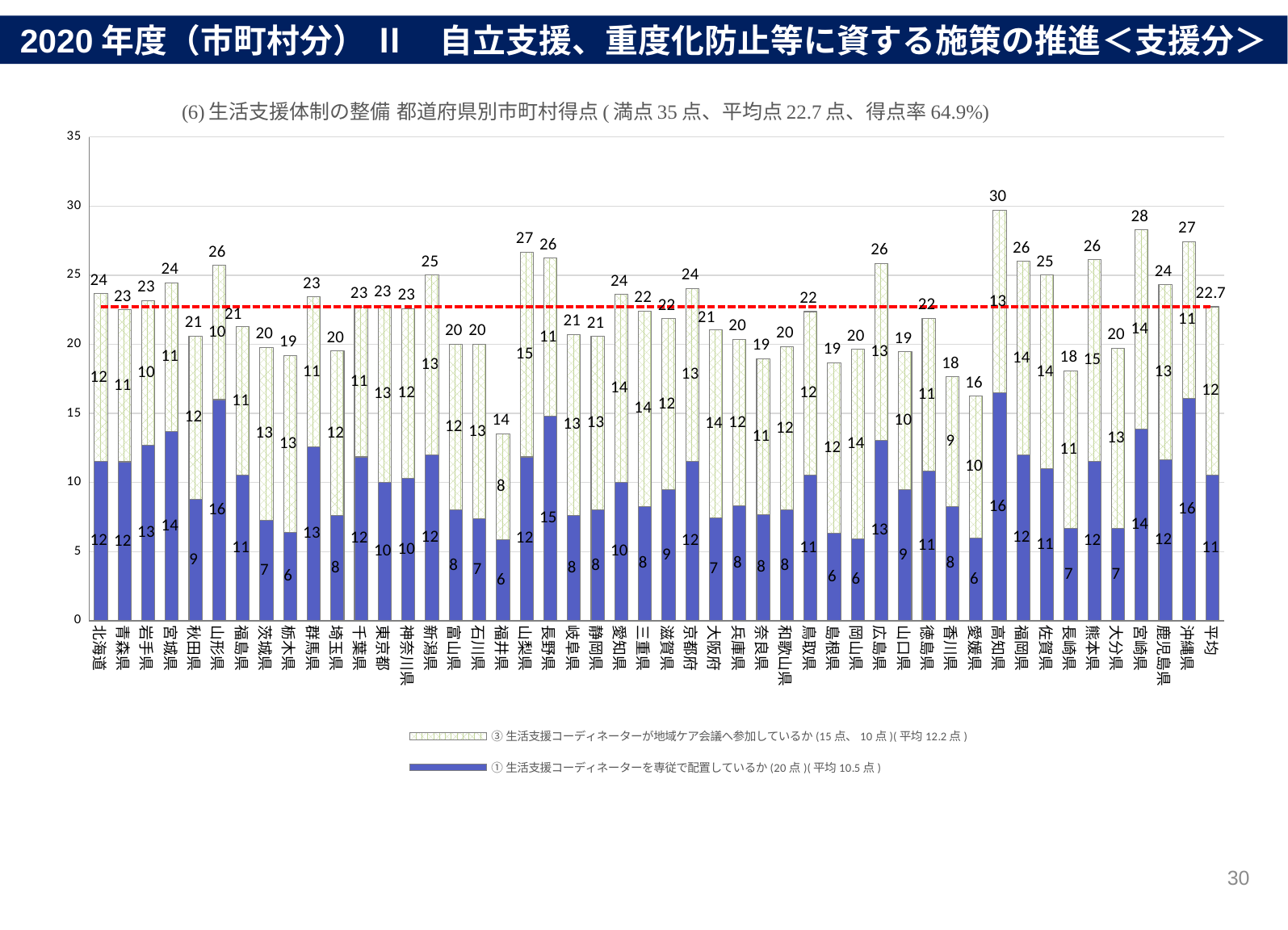

2020年度（市町村分） Ⅱ　自立支援、重度化防止等に資する施策の推進＜支援分＞

### Chart

| Category | ①生活支援コーディネーターを専従で配置しているか(20点)(平均10.5点) | ③生活支援コーディネーターが地域ケア会議へ参加しているか(15点、10点)(平均12.2点) | 合計 | 平均 |
|---|---|---|---|---|
| 北海道 | 11.508379888268156 | 12.150837988826815 | 23.65921787709497 | 22.716829408385983 |
| 青森県 | 11.5 | 11.0 | 22.5 | 22.716829408385983 |
| 岩手県 | 12.727272727272727 | 10.454545454545455 | 23.18181818181818 | 22.716829408385983 |
| 宮城県 | 13.714285714285714 | 10.714285714285714 | 24.428571428571427 | 22.716829408385983 |
| 秋田県 | 8.8 | 11.8 | 20.6 | 22.716829408385983 |
| 山形県 | 16.0 | 9.714285714285714 | 25.714285714285715 | 22.716829408385983 |
| 福島県 | 10.508474576271187 | 10.76271186440678 | 21.271186440677965 | 22.716829408385983 |
| 茨城県 | 7.2727272727272725 | 12.5 | 19.772727272727273 | 22.716829408385983 |
| 栃木県 | 6.4 | 12.8 | 19.200000000000003 | 22.716829408385983 |
| 群馬県 | 12.571428571428571 | 10.857142857142858 | 23.42857142857143 | 22.716829408385983 |
| 埼玉県 | 7.619047619047619 | 11.904761904761905 | 19.523809523809526 | 22.716829408385983 |
| 千葉県 | 11.851851851851851 | 10.833333333333334 | 22.685185185185183 | 22.716829408385983 |
| 東京都 | 10.0 | 12.82258064516129 | 22.82258064516129 | 22.716829408385983 |
| 神奈川県 | 10.303030303030303 | 12.272727272727273 | 22.575757575757578 | 22.716829408385983 |
| 新潟県 | 12.0 | 13.0 | 25.0 | 22.716829408385983 |
| 富山県 | 8.0 | 12.0 | 20.0 | 22.716829408385983 |
| 石川県 | 7.368421052631579 | 12.631578947368421 | 20.0 | 22.716829408385983 |
| 福井県 | 5.882352941176471 | 7.647058823529412 | 13.529411764705884 | 22.716829408385983 |
| 山梨県 | 11.851851851851851 | 14.814814814814815 | 26.666666666666664 | 22.716829408385983 |
| 長野県 | 14.805194805194805 | 11.428571428571429 | 26.233766233766232 | 22.716829408385983 |
| 岐阜県 | 7.619047619047619 | 13.095238095238095 | 20.714285714285715 | 22.716829408385983 |
| 静岡県 | 8.0 | 12.571428571428571 | 20.57142857142857 | 22.716829408385983 |
| 愛知県 | 10.0 | 13.61111111111111 | 23.61111111111111 | 22.716829408385983 |
| 三重県 | 8.275862068965518 | 14.137931034482758 | 22.413793103448278 | 22.716829408385983 |
| 滋賀県 | 9.473684210526315 | 12.368421052631579 | 21.842105263157894 | 22.716829408385983 |
| 京都府 | 11.538461538461538 | 12.5 | 24.03846153846154 | 22.716829408385983 |
| 大阪府 | 7.441860465116279 | 13.604651162790697 | 21.046511627906977 | 22.716829408385983 |
| 兵庫県 | 8.292682926829269 | 12.073170731707316 | 20.365853658536587 | 22.716829408385983 |
| 奈良県 | 7.6923076923076925 | 11.282051282051283 | 18.974358974358974 | 22.716829408385983 |
| 和歌山県 | 8.0 | 11.833333333333334 | 19.833333333333336 | 22.716829408385983 |
| 鳥取県 | 10.526315789473685 | 11.842105263157896 | 22.368421052631582 | 22.716829408385983 |
| 島根県 | 6.315789473684211 | 12.368421052631579 | 18.684210526315788 | 22.716829408385983 |
| 岡山県 | 5.925925925925926 | 13.703703703703704 | 19.62962962962963 | 22.716829408385983 |
| 広島県 | 13.043478260869565 | 12.826086956521738 | 25.869565217391305 | 22.716829408385983 |
| 山口県 | 9.473684210526315 | 10.0 | 19.473684210526315 | 22.716829408385983 |
| 徳島県 | 10.833333333333334 | 11.041666666666666 | 21.875 | 22.716829408385983 |
| 香川県 | 8.235294117647058 | 9.411764705882353 | 17.647058823529413 | 22.716829408385983 |
| 愛媛県 | 6.0 | 10.25 | 16.25 | 22.716829408385983 |
| 高知県 | 16.470588235294116 | 13.235294117647058 | 29.705882352941174 | 22.716829408385983 |
| 福岡県 | 12.0 | 14.0 | 26.0 | 22.716829408385983 |
| 佐賀県 | 11.0 | 14.0 | 25.0 | 22.716829408385983 |
| 長崎県 | 6.666666666666667 | 11.428571428571429 | 18.095238095238095 | 22.716829408385983 |
| 熊本県 | 11.555555555555555 | 14.555555555555555 | 26.11111111111111 | 22.716829408385983 |
| 大分県 | 6.666666666666667 | 13.055555555555555 | 19.72222222222222 | 22.716829408385983 |
| 宮崎県 | 13.846153846153847 | 14.423076923076923 | 28.26923076923077 | 22.716829408385983 |
| 鹿児島県 | 11.627906976744185 | 12.674418604651162 | 24.302325581395348 | 22.716829408385983 |
| 沖縄県 | 16.097560975609756 | 11.341463414634147 | 27.4390243902439 | 22.716829408385983 |
| 平均 | 10.534175761056863 | 12.182653647329122 | 22.716829408385983 | 22.716829408385983 |
30